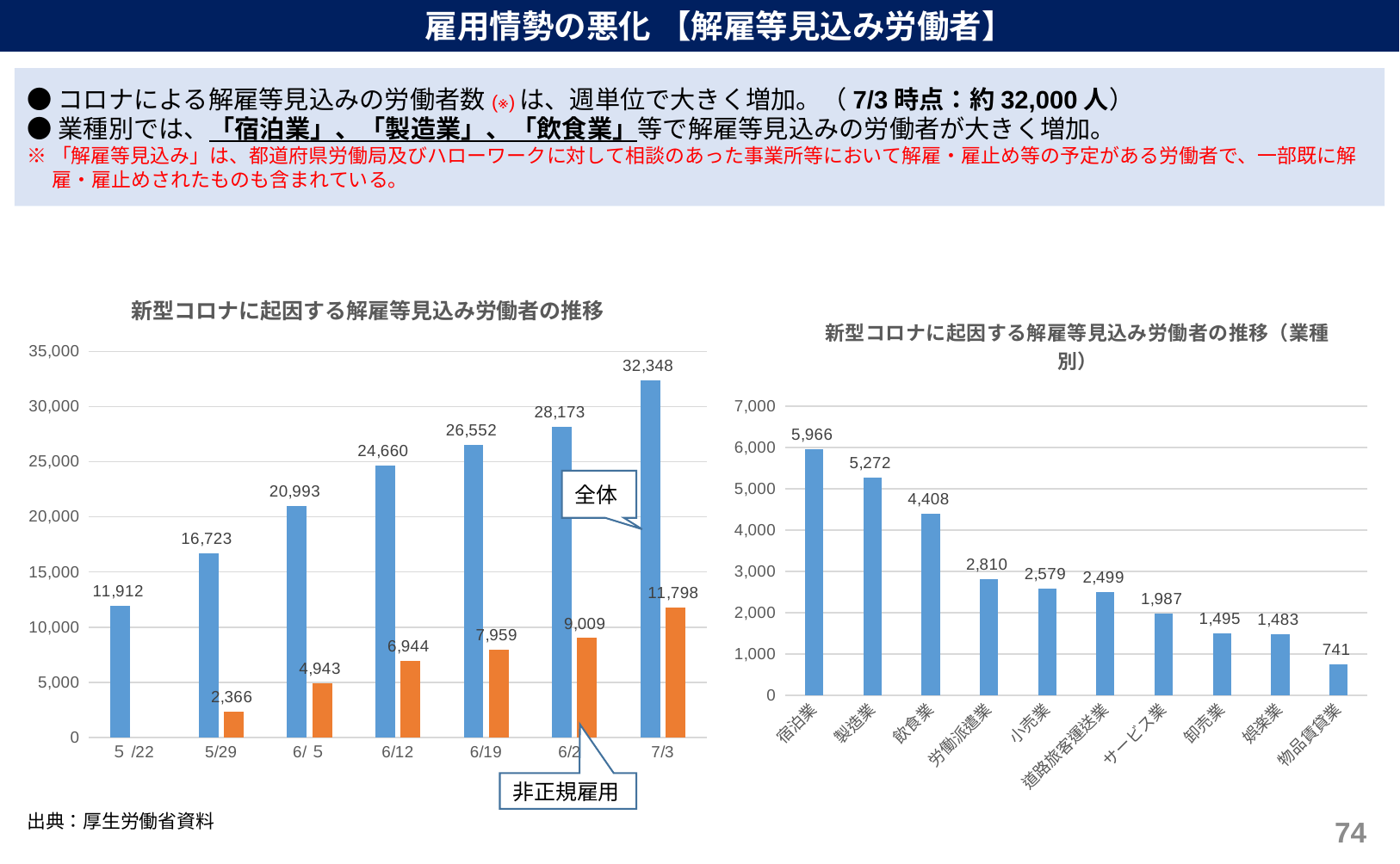

雇用情勢の悪化 【解雇等見込み労働者】
●コロナによる解雇等見込みの労働者数(※)は、週単位で大きく増加。（7/3時点：約32,000人）
●業種別では、「宿泊業」、「製造業」、「飲食業」等で解雇等見込みの労働者が大きく増加。
※「解雇等見込み」は、都道府県労働局及びハローワークに対して相談のあった事業所等において解雇・雇止め等の予定がある労働者で、一部既に解雇・雇止めされたものも含まれている。

### Chart: 新型コロナに起因する解雇等見込み労働者の推移

| Category | 全体 | 非正規雇用 |
|---|---|---|
| ５/22 | 11912.0 | None |
| 5/29 | 16723.0 | 2366.0 |
| 6/５ | 20993.0 | 4943.0 |
| 6/12 | 24660.0 | 6944.0 |
| 6/19 | 26552.0 | 7959.0 |
| 6/26 | 28173.0 | 9009.0 |
| 7/3 | 32348.0 | 11798.0 |

### Chart: 新型コロナに起因する解雇等見込み労働者の推移（業種別）

| Category |  |
|---|---|
| 宿泊業 | 5966.0 |
| 製造業 | 5272.0 |
| 飲食業 | 4408.0 |
| 労働派遣業 | 2810.0 |
| 小売業 | 2579.0 |
| 道路旅客運送業 | 2499.0 |
| サービス業 | 1987.0 |
| 卸売業 | 1495.0 |
| 娯楽業 | 1483.0 |
| 物品賃貸業 | 741.0 |
全体
非正規雇用
出典：厚生労働省資料
74